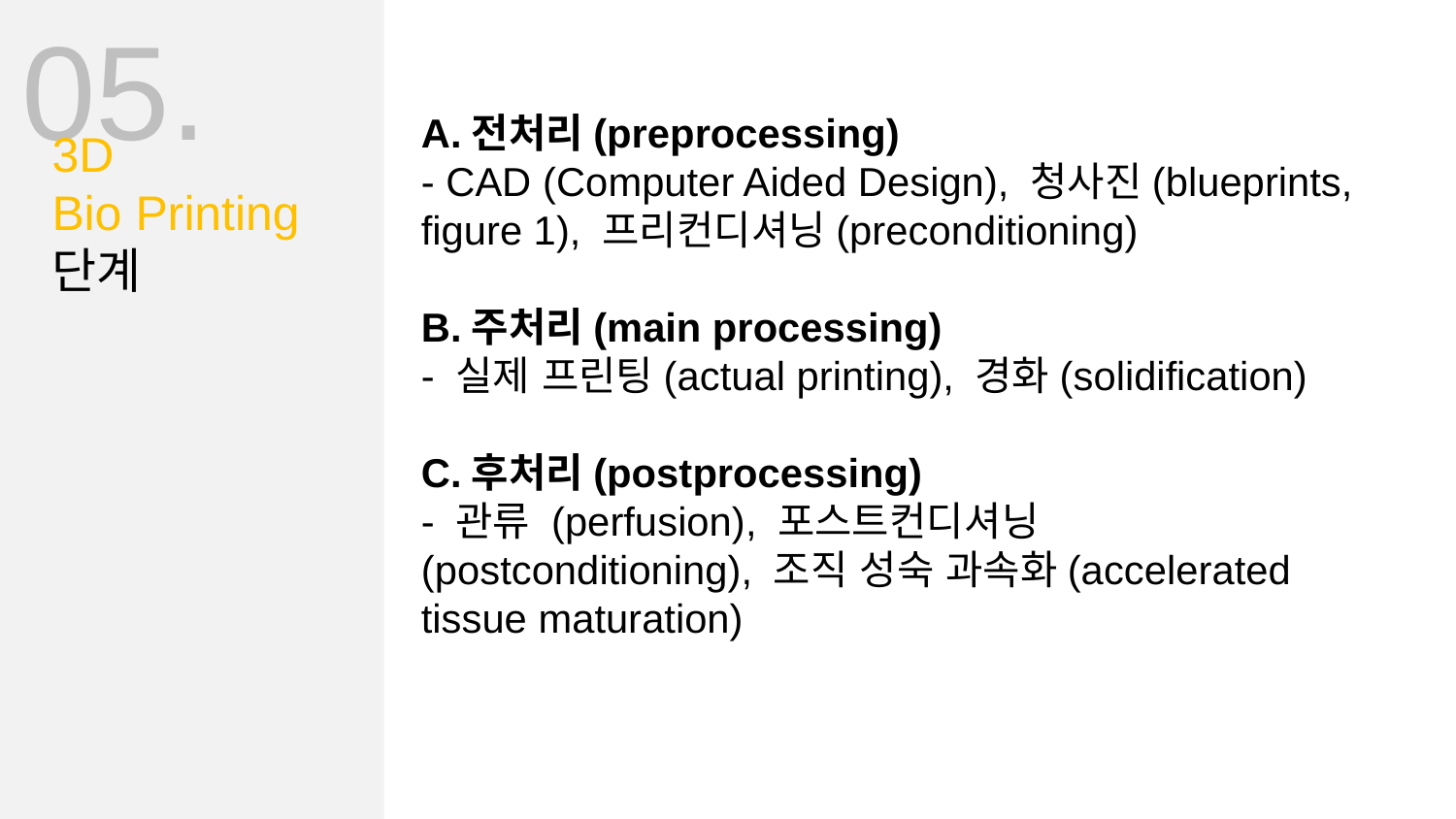

05.
A.전처리(preprocessing)
- CAD (Computer Aided Design), 청사진(blueprints, figure 1), 프리컨디셔닝(preconditioning)

B.주처리(main processing)
- 실제 프린팅(actual printing), 경화(solidification)

C.후처리(postprocessing)
- 관류 (perfusion), 포스트컨디셔닝(postconditioning), 조직 성숙 과속화(accelerated tissue maturation)
3D
Bio Printing
단계